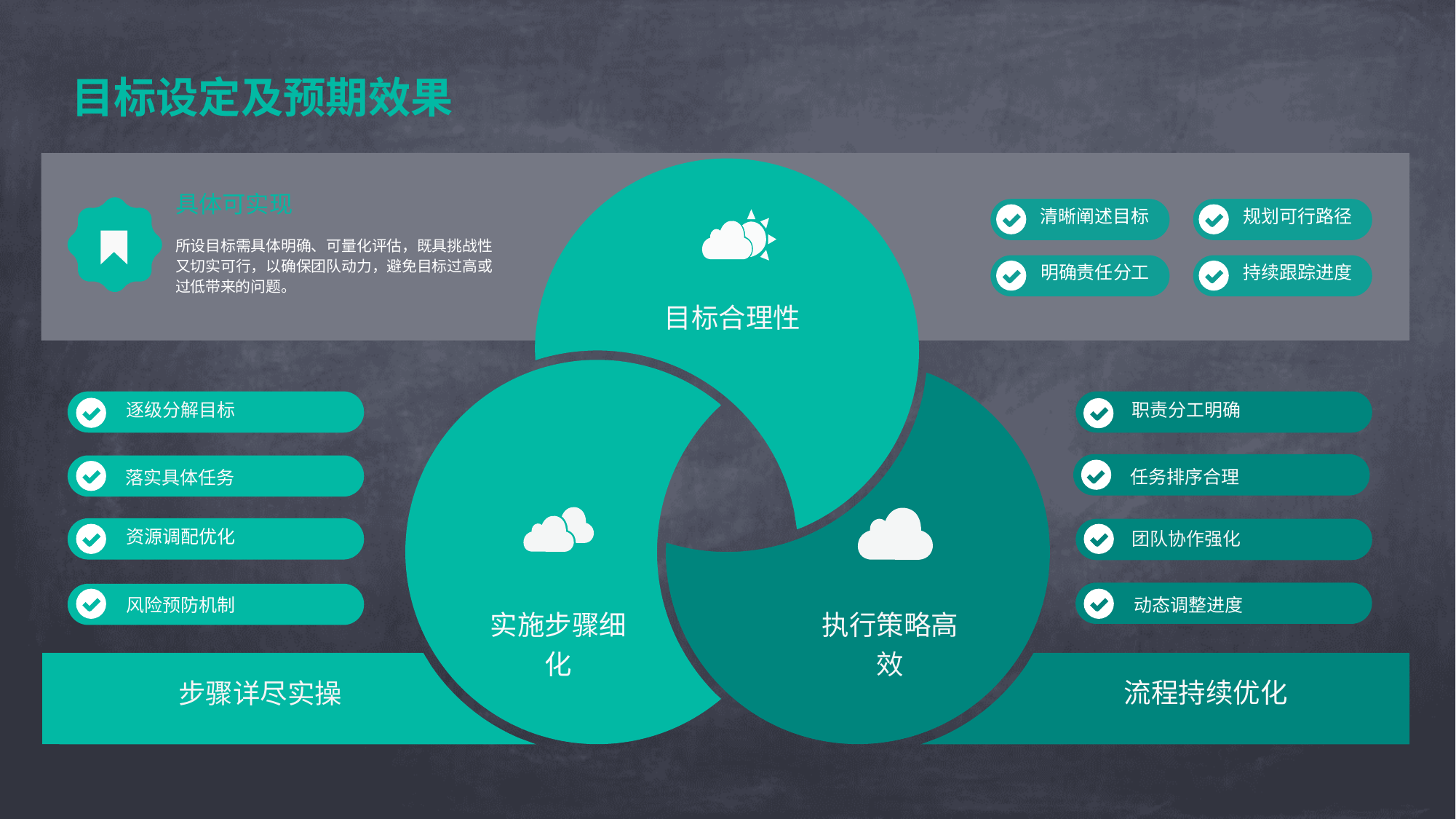

目标设定及预期效果

具体可实现

清晰阐述目标
规划可行路径

所设目标需具体明确、可量化评估，既具挑战性又切实可行，以确保团队动力，避免目标过高或过低带来的问题。

明确责任分工
持续跟踪进度

目标合理性

逐级分解目标
职责分工明确

任务排序合理
落实具体任务

资源调配优化
团队协作强化

风险预防机制
动态调整进度

实施步骤细化
执行策略高效

流程持续优化
步骤详尽实操